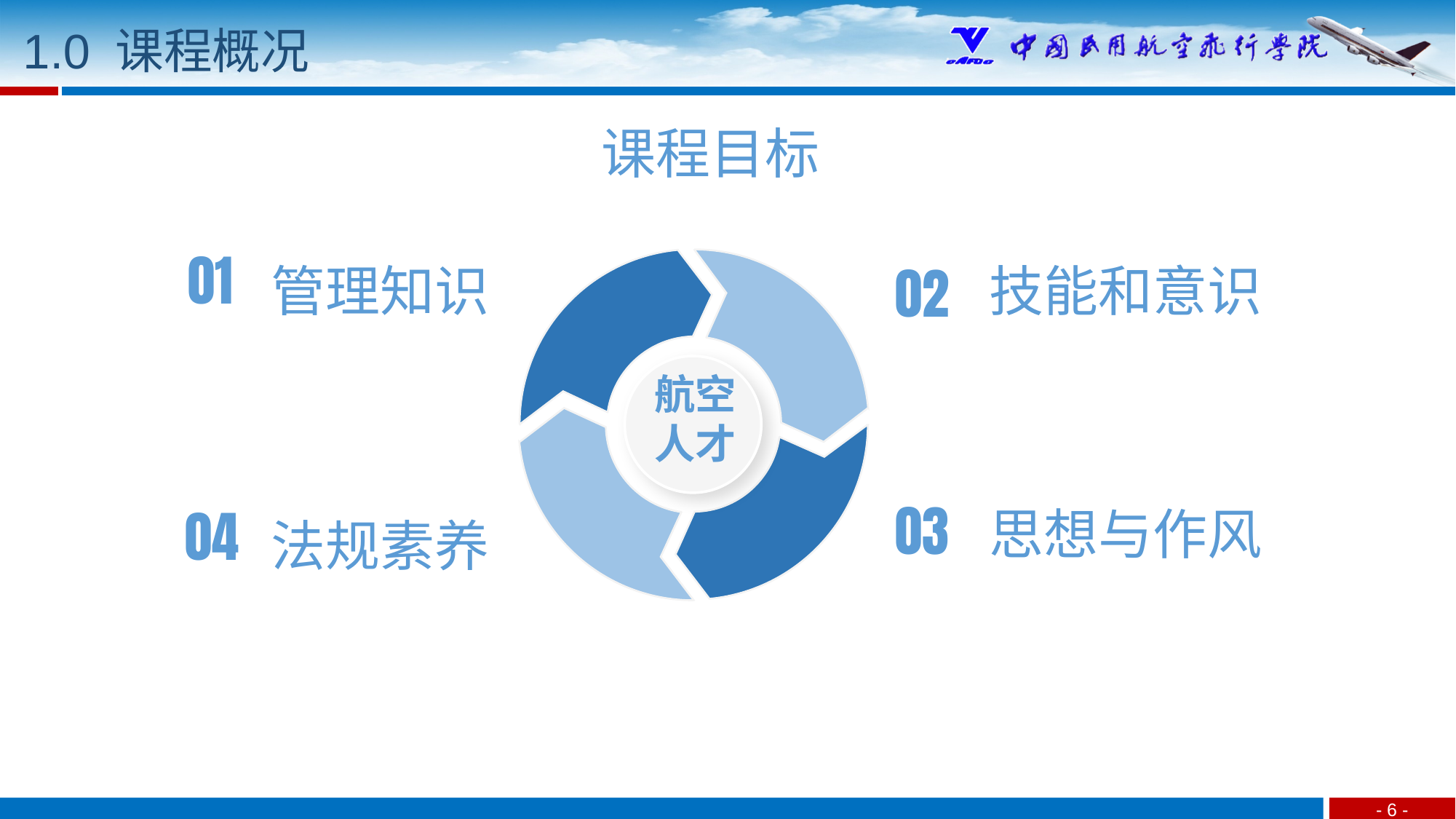

1.0 课程概况
课程目标
技能和意识

02
管理知识

01

航空人才

思想与作风
03
法规素养
04